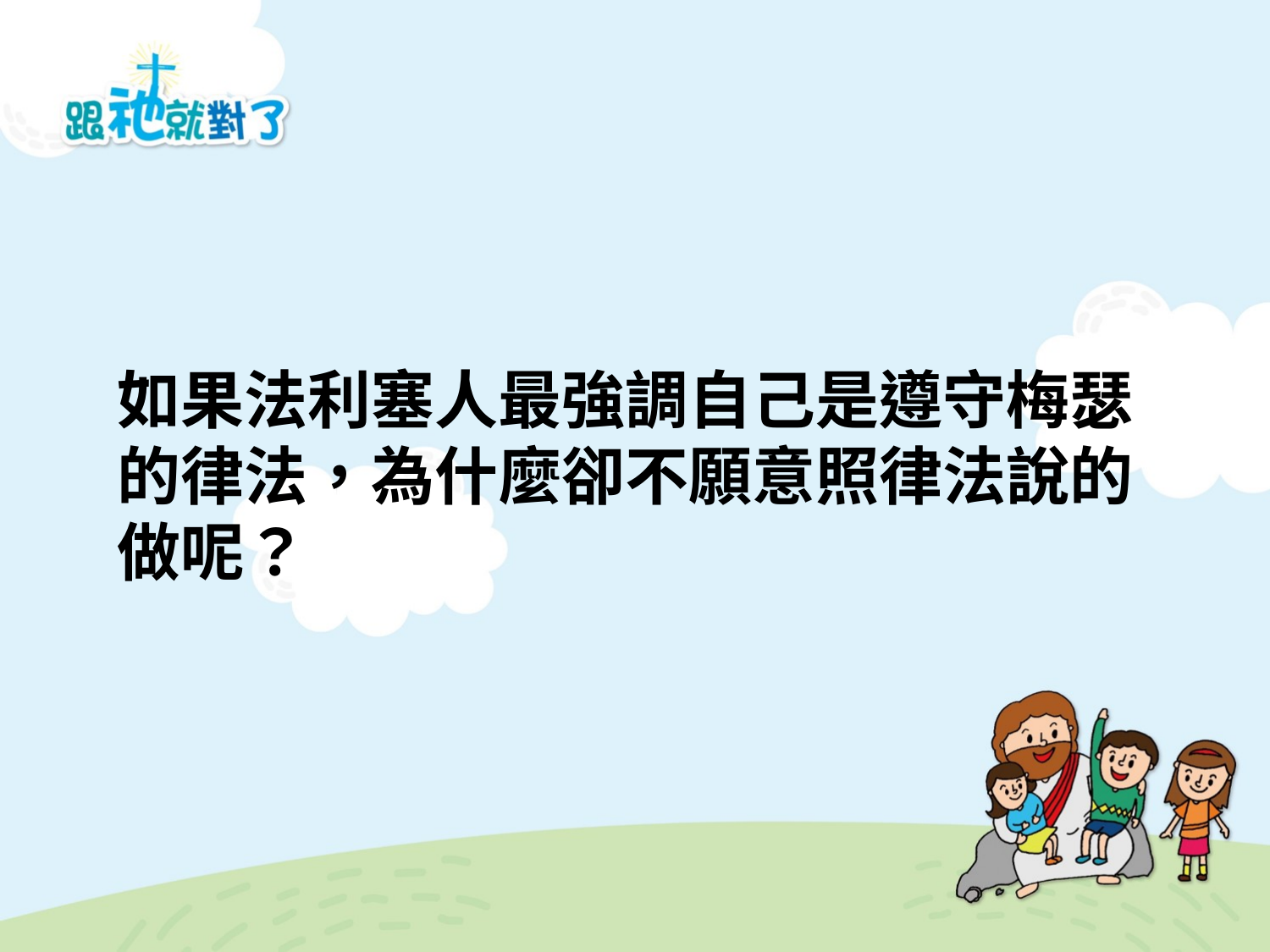

如果法利塞人最強調自己是遵守梅瑟的律法，為什麼卻不願意照律法說的做呢？